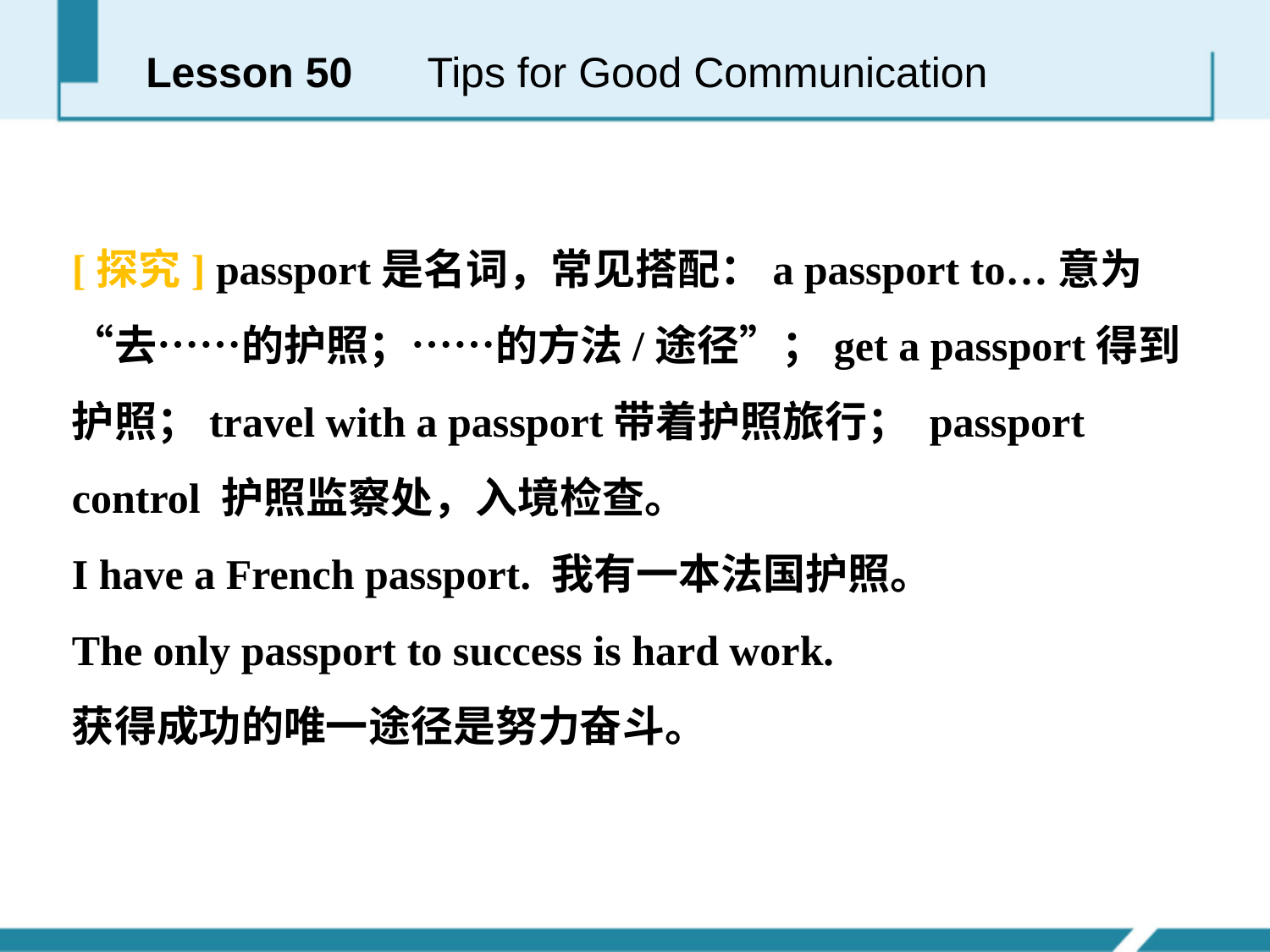

Lesson 50 　Tips for Good Communication
[探究] passport是名词，常见搭配：a passport to…意为“去……的护照；……的方法/途径”；get a passport得到护照；travel with a passport带着护照旅行； passport control 护照监察处，入境检查。
I have a French passport. 我有一本法国护照。
The only passport to success is hard work.
获得成功的唯一途径是努力奋斗。